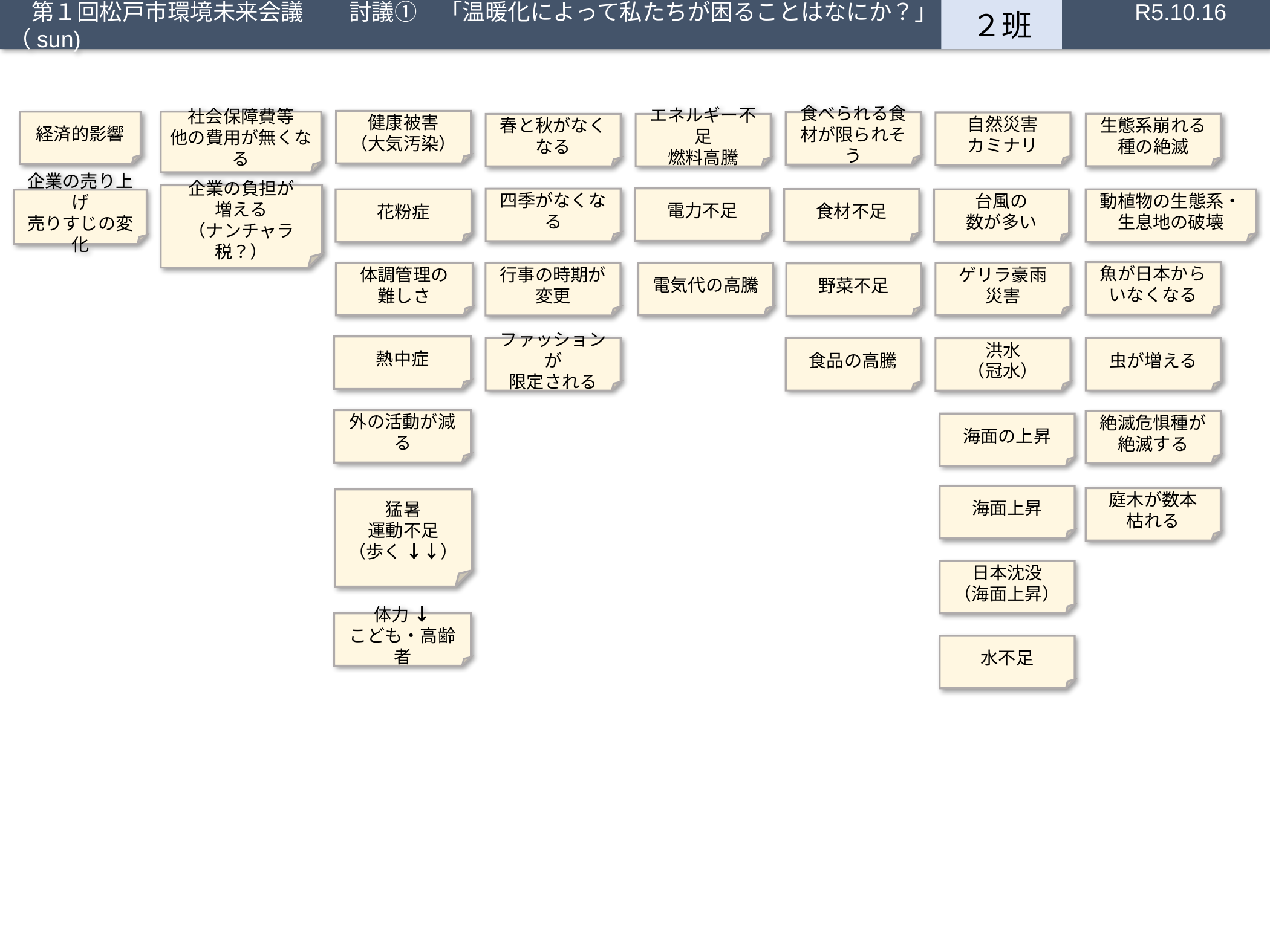

第１回松戸市環境未来会議　　討議①　「温暖化によって私たちが困ることはなにか？」　                                 R5.10.16（sun)
２班
健康被害
（大気汚染）
経済的影響
社会保障費等
他の費用が無くなる
食べられる食材が限られそう
自然災害
カミナリ
生態系崩れる
種の絶滅
春と秋がなくなる
エネルギー不足
燃料高騰
企業の負担が
増える
（ナンチャラ税？）
電力不足
四季がなくなる
食材不足
台風の
数が多い
動植物の生態系・
生息地の破壊
花粉症
企業の売り上げ
売りすじの変化
魚が日本から
いなくなる
体調管理の
難しさ
ゲリラ豪雨
災害
電気代の高騰
行事の時期が変更
野菜不足
熱中症
虫が増える
ファッションが
限定される
食品の高騰
洪水
（冠水）
外の活動が減る
絶滅危惧種が絶滅する
海面の上昇
海面上昇
庭木が数本
枯れる
猛暑
運動不足
（歩く ↓↓）
日本沈没
（海面上昇）
体力 ↓
こども・高齢者
水不足